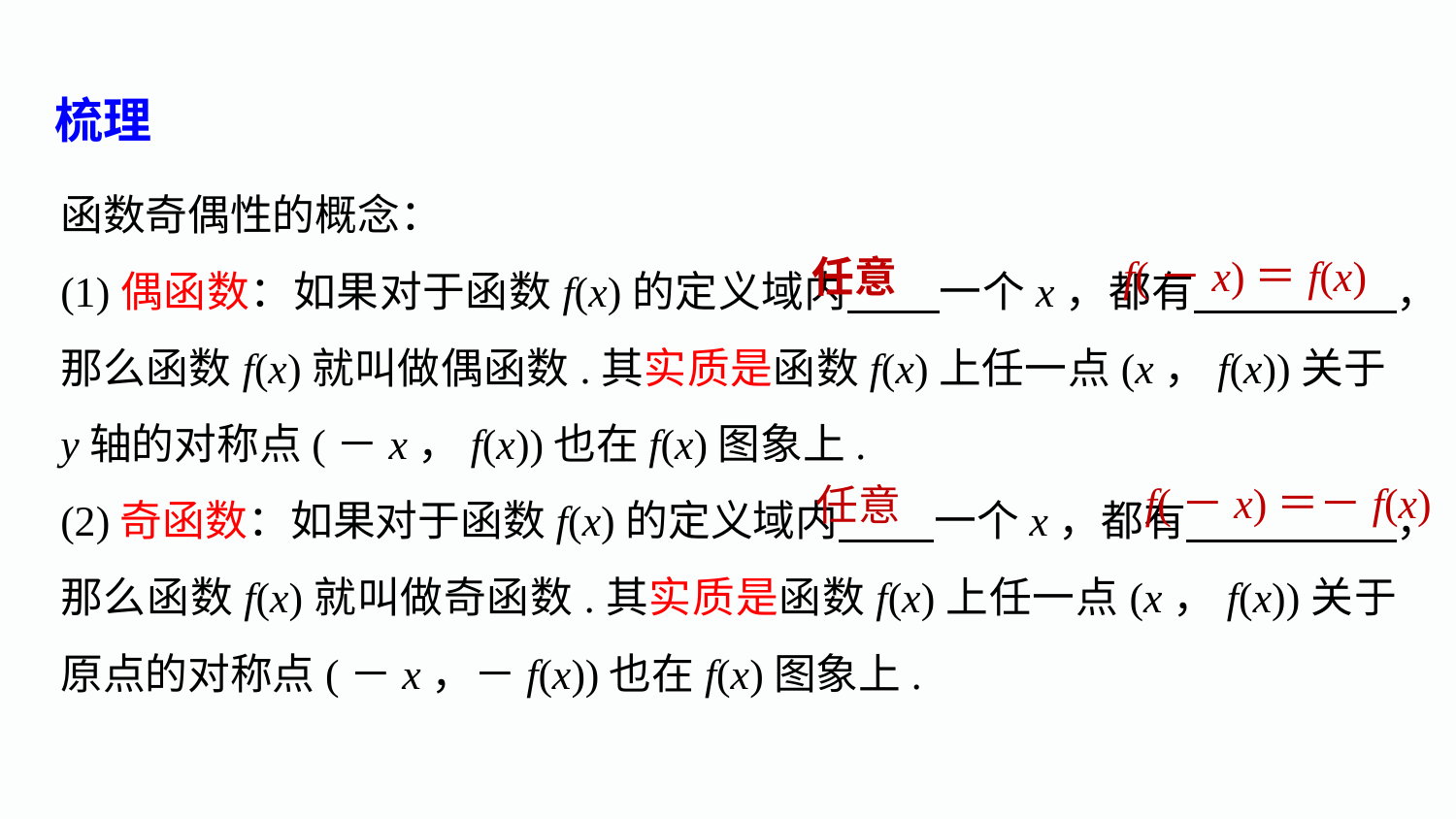

梳理
函数奇偶性的概念：
(1)偶函数：如果对于函数f(x)的定义域内         一个x，都有                    ，那么函数f(x)就叫做偶函数.其实质是函数f(x)上任一点(x，f(x))关于y轴的对称点(－x，f(x))也在f(x)图象上.
(2)奇函数：如果对于函数f(x)的定义域内          一个x，都有                      ，那么函数f(x)就叫做奇函数.其实质是函数f(x)上任一点(x，f(x))关于原点的对称点(－x，－f(x))也在f(x)图象上.
f(－x)＝f(x)
任意
f(－x)＝－f(x)
任意